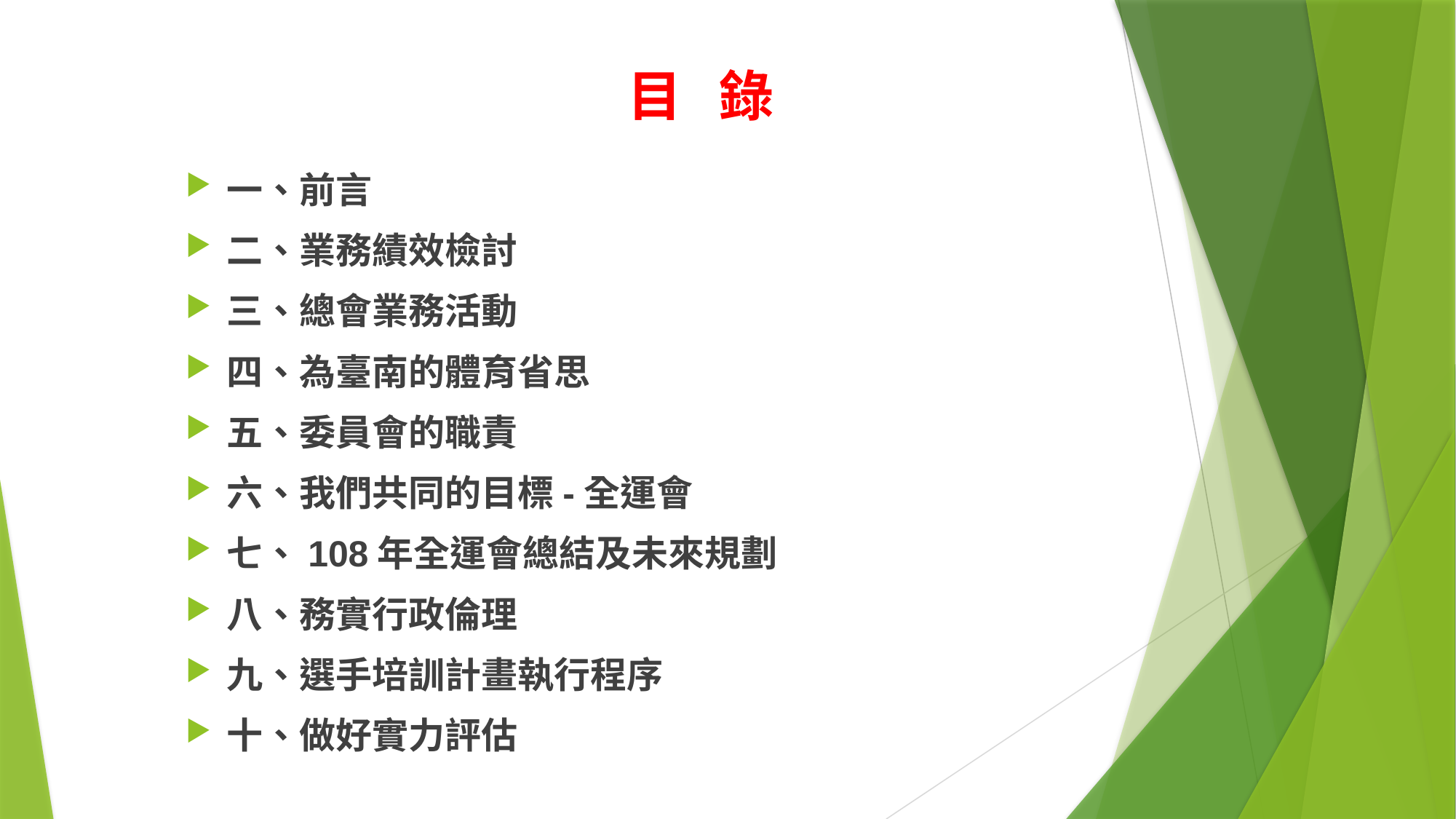

# 目   錄
一、前言
二、業務績效檢討
三、總會業務活動
四、為臺南的體育省思
五、委員會的職責
六、我們共同的目標-全運會
七、108年全運會總結及未來規劃
八、務實行政倫理
九、選手培訓計畫執行程序
十、做好實力評估